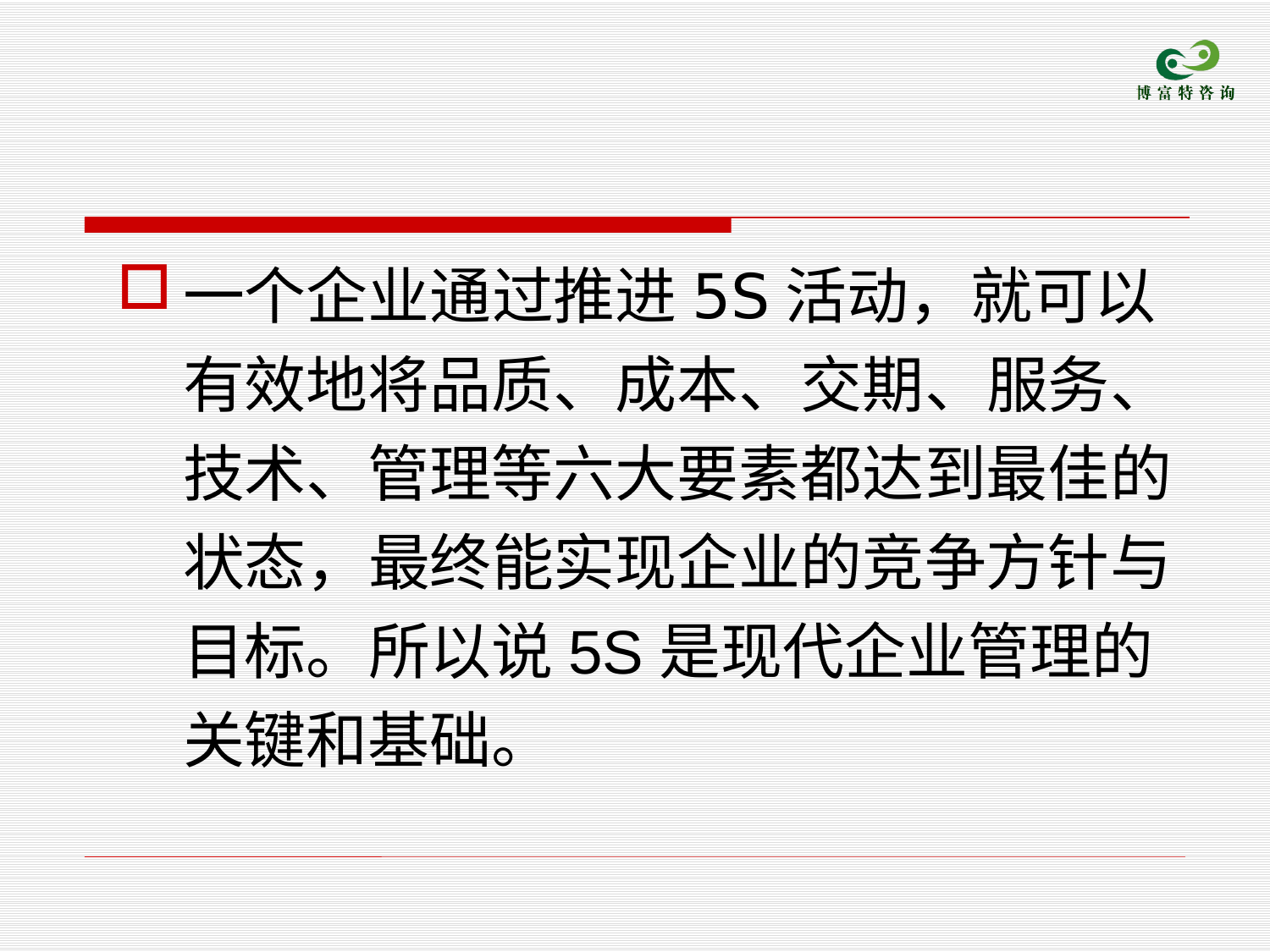

一个企业通过推进5S活动，就可以有效地将品质、成本、交期、服务、技术、管理等六大要素都达到最佳的状态，最终能实现企业的竞争方针与目标。所以说5S是现代企业管理的关键和基础。
29